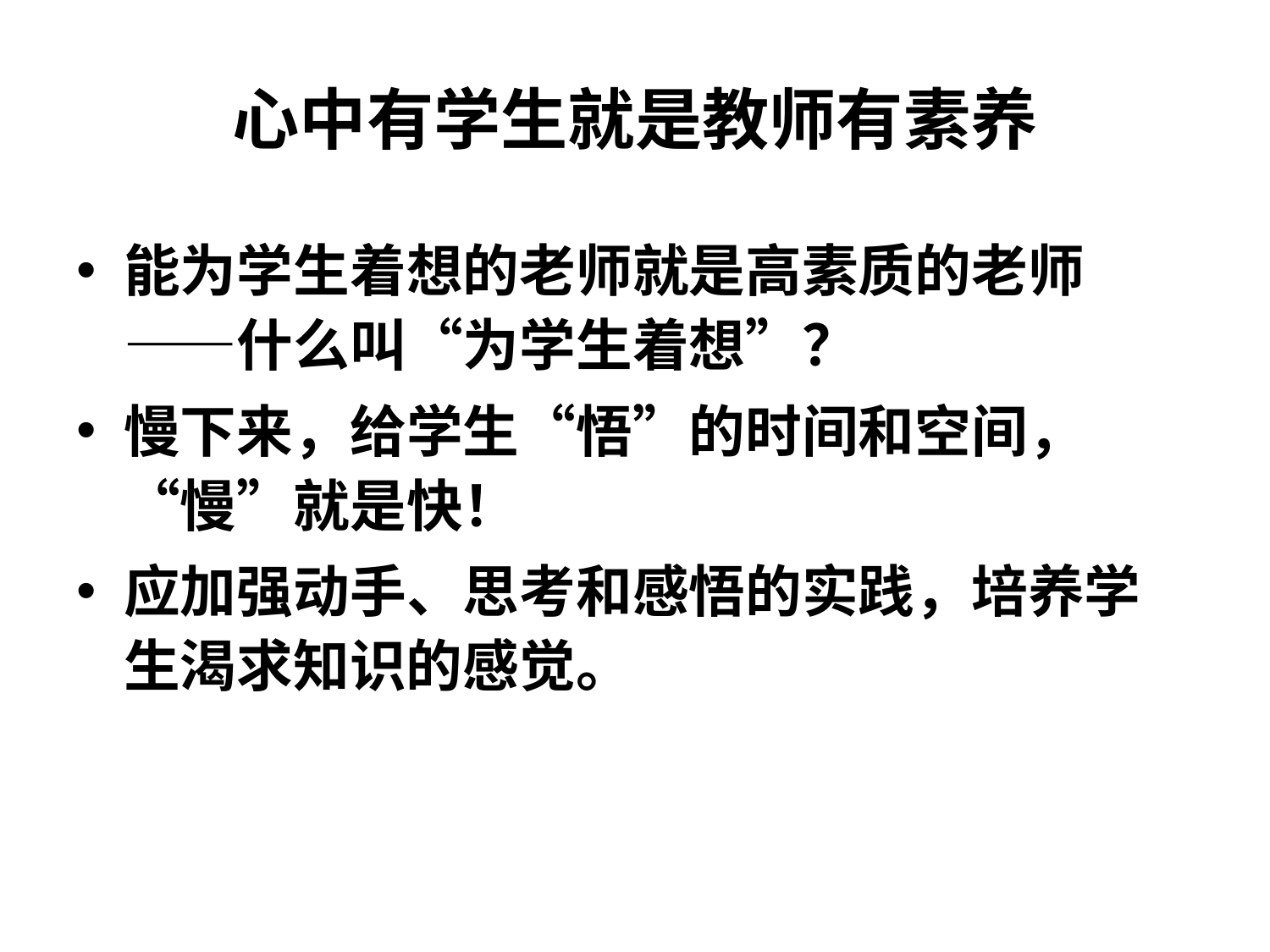

# 心中有学生就是教师有素养
能为学生着想的老师就是高素质的老师——什么叫“为学生着想”？
慢下来，给学生“悟”的时间和空间，“慢”就是快！
应加强动手、思考和感悟的实践，培养学生渴求知识的感觉。